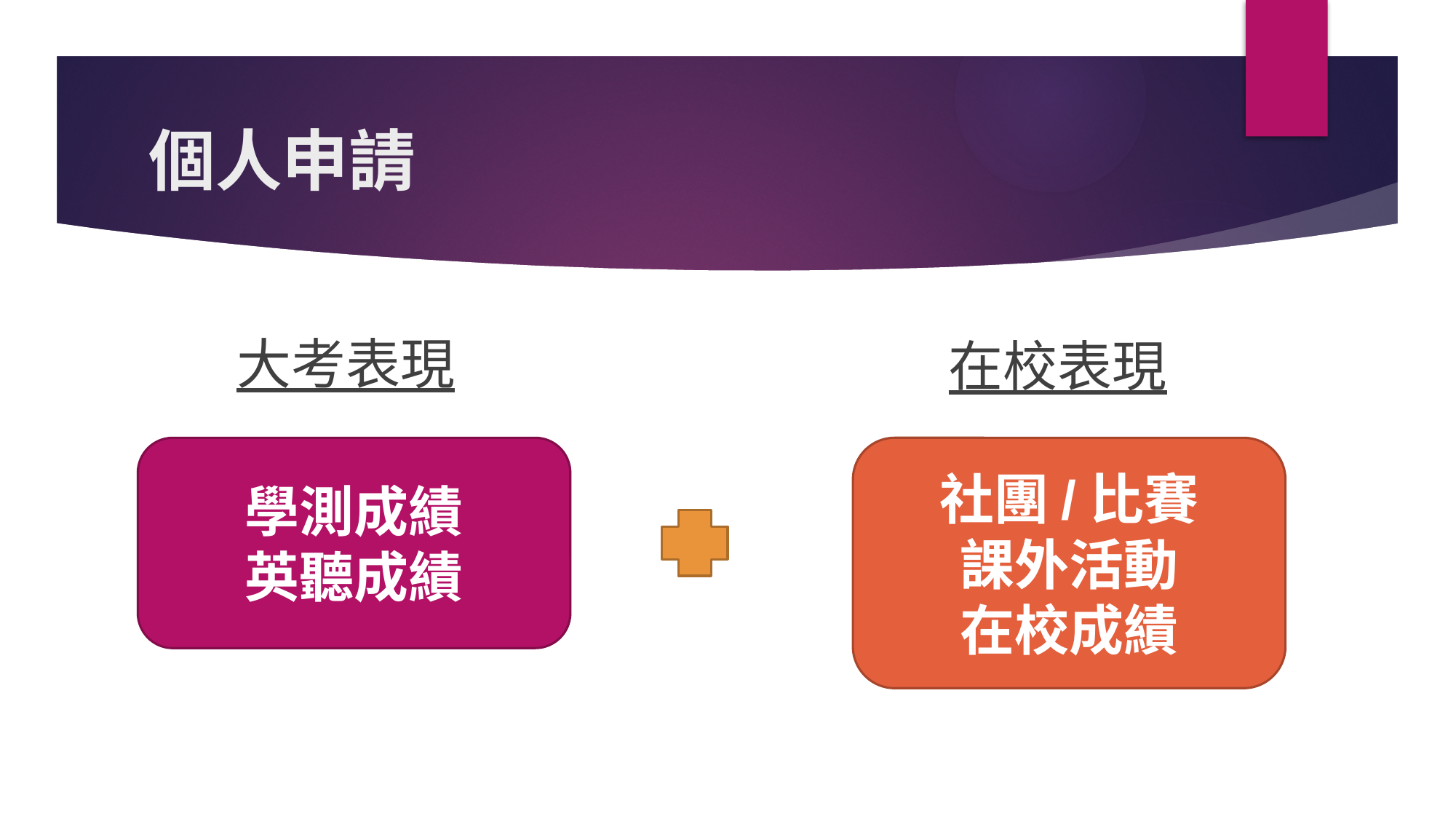

# 個人申請
大考表現
在校表現
社團/比賽
課外活動
在校成績
學測成績
英聽成績